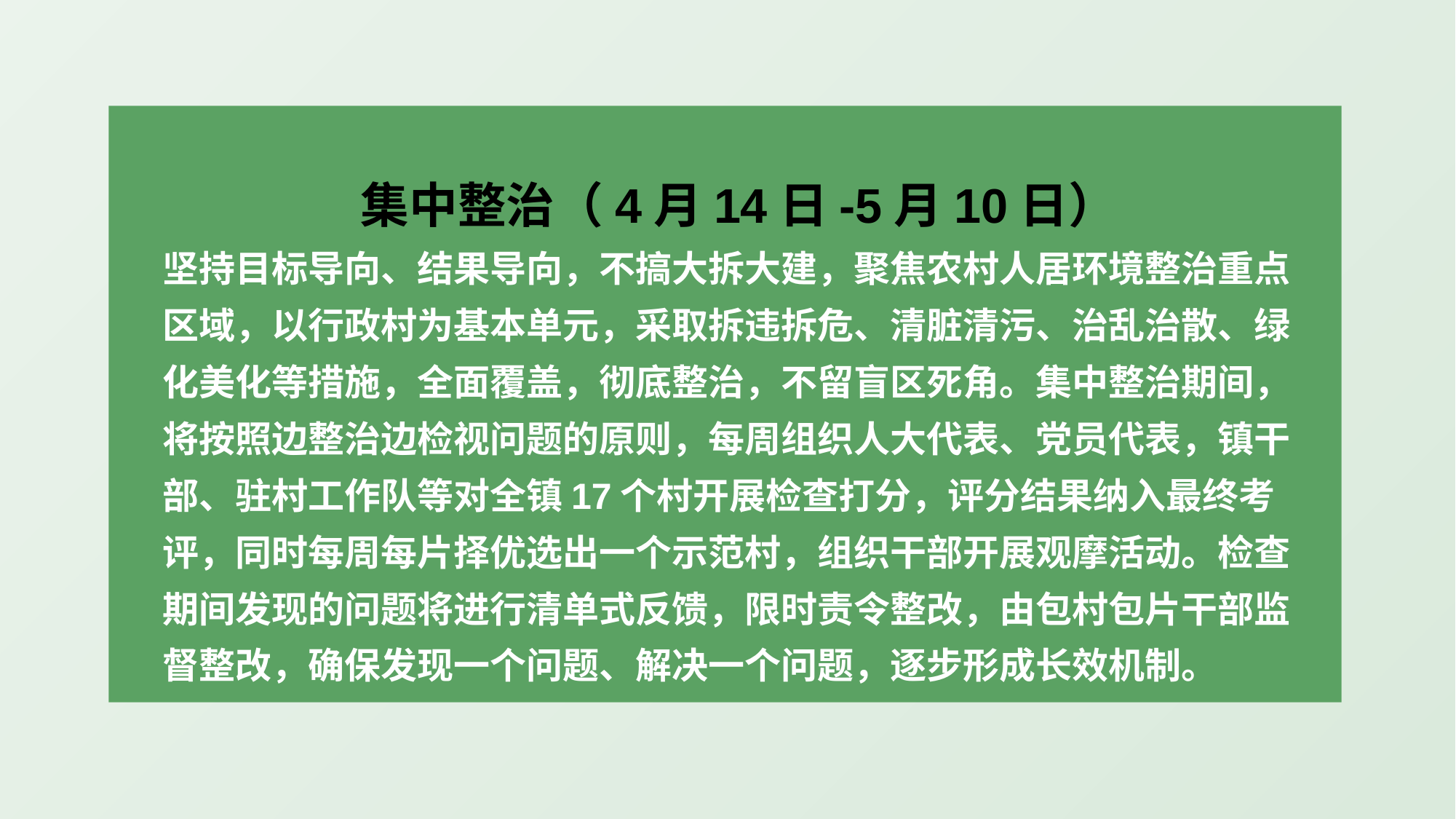

集中整治（4月14日-5月10日）
坚持目标导向、结果导向，不搞大拆大建，聚焦农村人居环境整治重点区域，以行政村为基本单元，采取拆违拆危、清脏清污、治乱治散、绿化美化等措施，全面覆盖，彻底整治，不留盲区死角。集中整治期间，将按照边整治边检视问题的原则，每周组织人大代表、党员代表，镇干部、驻村工作队等对全镇17个村开展检查打分，评分结果纳入最终考评，同时每周每片择优选出一个示范村，组织干部开展观摩活动。检查期间发现的问题将进行清单式反馈，限时责令整改，由包村包片干部监督整改，确保发现一个问题、解决一个问题，逐步形成长效机制。